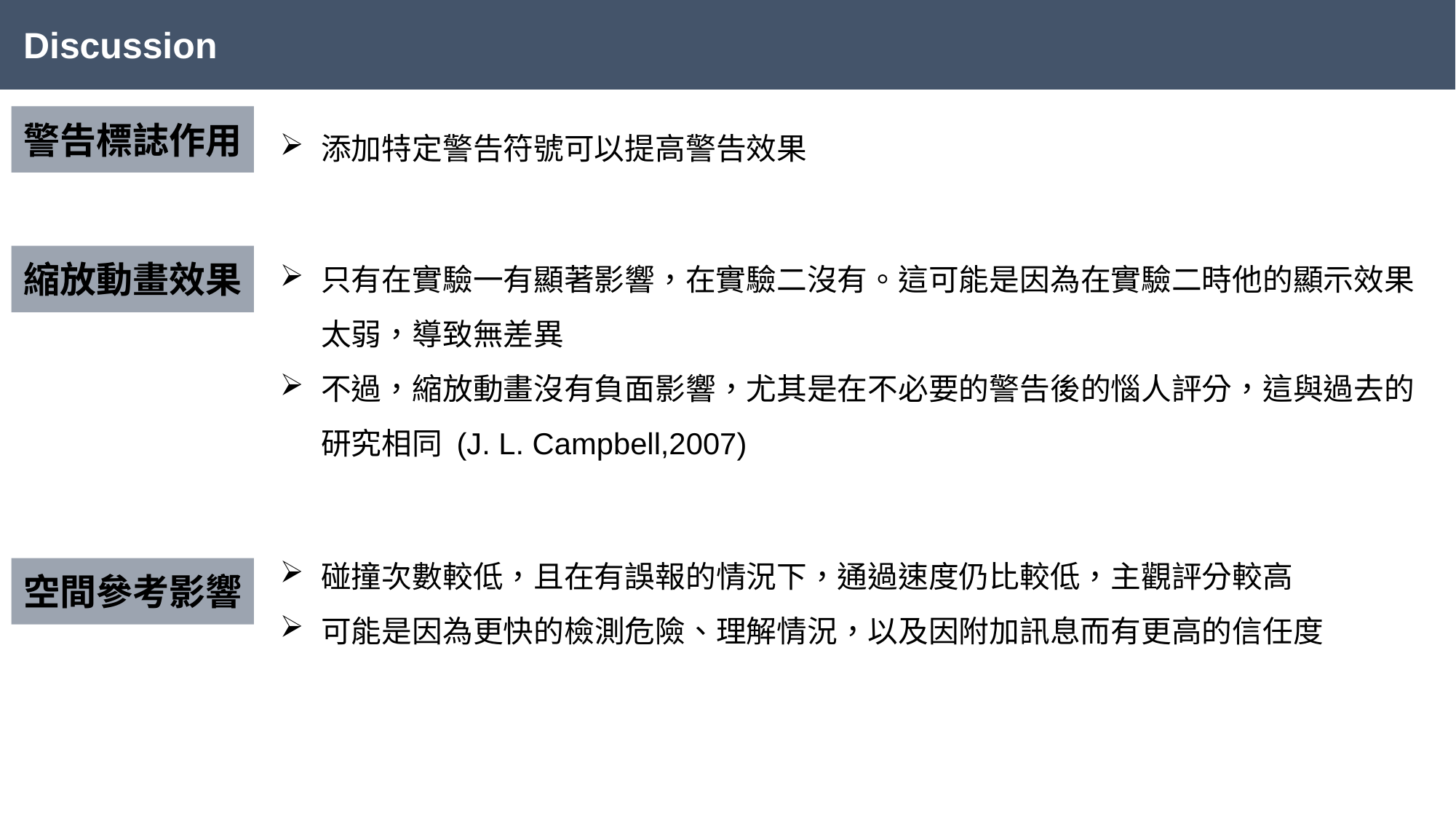

Discussion

警告標誌作用
添加特定警告符號可以提高警告效果
只有在實驗一有顯著影響，在實驗二沒有。這可能是因為在實驗二時他的顯示效果太弱，導致無差異
不過，縮放動畫沒有負面影響，尤其是在不必要的警告後的惱人評分，這與過去的研究相同 (J. L. Campbell,2007)

縮放動畫效果
碰撞次數較低，且在有誤報的情況下，通過速度仍比較低，主觀評分較高
可能是因為更快的檢測危險、理解情況，以及因附加訊息而有更高的信任度

空間參考影響